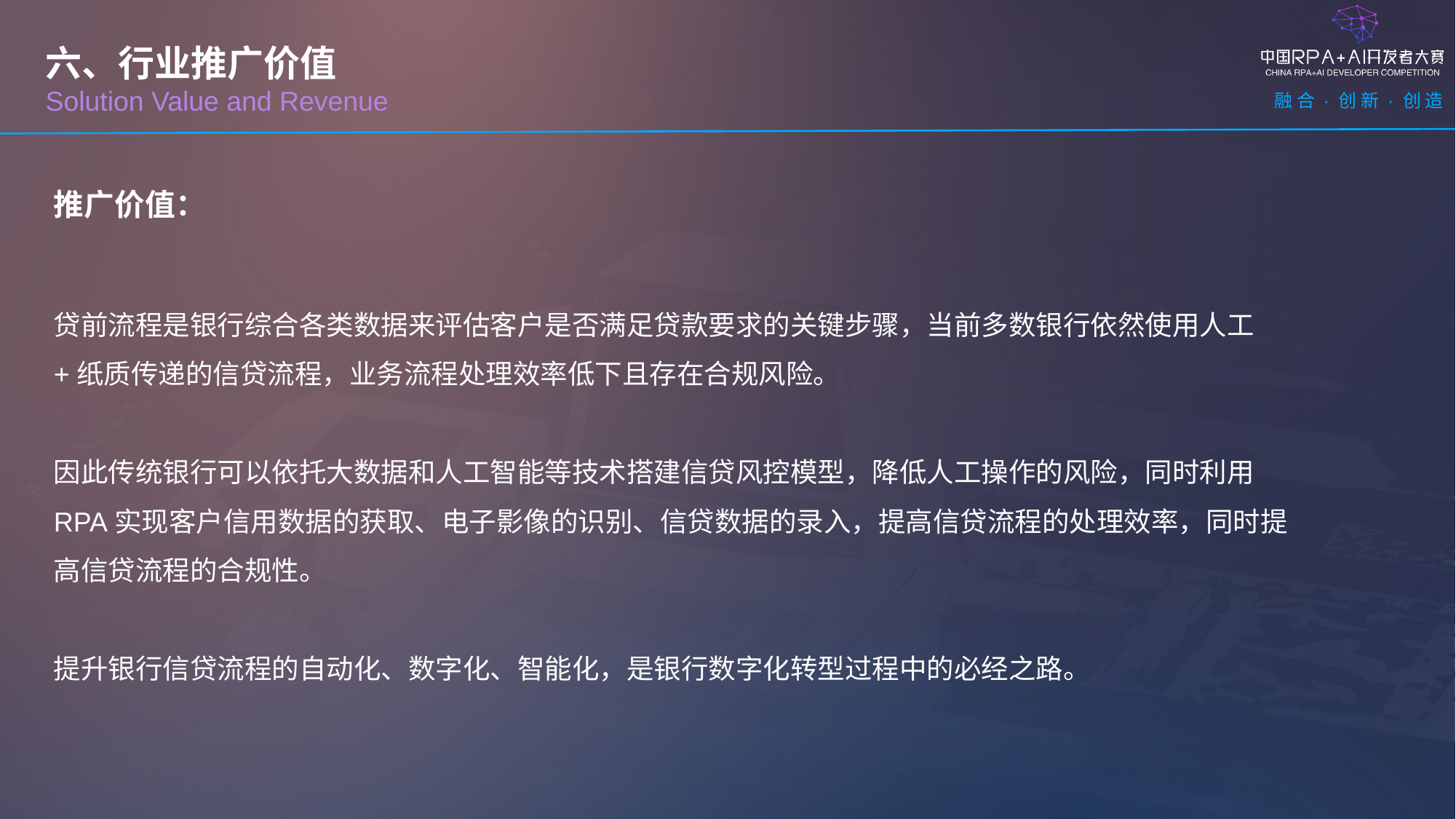

六、行业推广价值
Solution Value and Revenue
推广价值：
贷前流程是银行综合各类数据来评估客户是否满足贷款要求的关键步骤，当前多数银行依然使用人工+纸质传递的信贷流程，业务流程处理效率低下且存在合规风险。

因此传统银行可以依托大数据和人工智能等技术搭建信贷风控模型，降低人工操作的风险，同时利用RPA实现客户信用数据的获取、电子影像的识别、信贷数据的录入，提高信贷流程的处理效率，同时提高信贷流程的合规性。

提升银行信贷流程的自动化、数字化、智能化，是银行数字化转型过程中的必经之路。